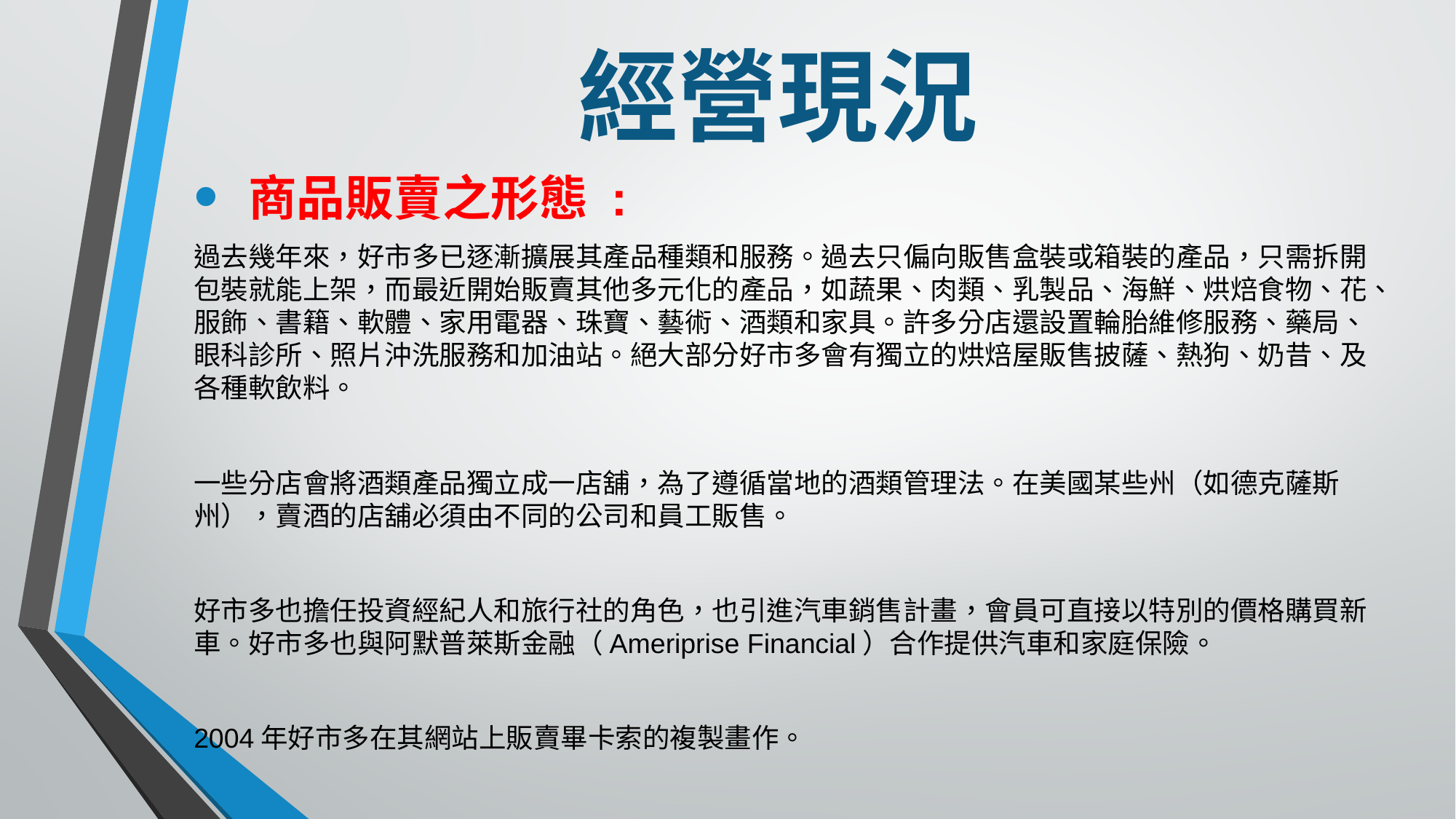

# 經營現況
商品販賣之形態 :
過去幾年來，好市多已逐漸擴展其產品種類和服務。過去只偏向販售盒裝或箱裝的產品，只需拆開包裝就能上架，而最近開始販賣其他多元化的產品，如蔬果、肉類、乳製品、海鮮、烘焙食物、花、服飾、書籍、軟體、家用電器、珠寶、藝術、酒類和家具。許多分店還設置輪胎維修服務、藥局、眼科診所、照片沖洗服務和加油站。絕大部分好市多會有獨立的烘焙屋販售披薩、熱狗、奶昔、及各種軟飲料。

一些分店會將酒類產品獨立成一店舖，為了遵循當地的酒類管理法。在美國某些州（如德克薩斯州），賣酒的店舖必須由不同的公司和員工販售。

好市多也擔任投資經紀人和旅行社的角色，也引進汽車銷售計畫，會員可直接以特別的價格購買新車。好市多也與阿默普萊斯金融（Ameriprise Financial）合作提供汽車和家庭保險。

2004年好市多在其網站上販賣畢卡索的複製畫作。